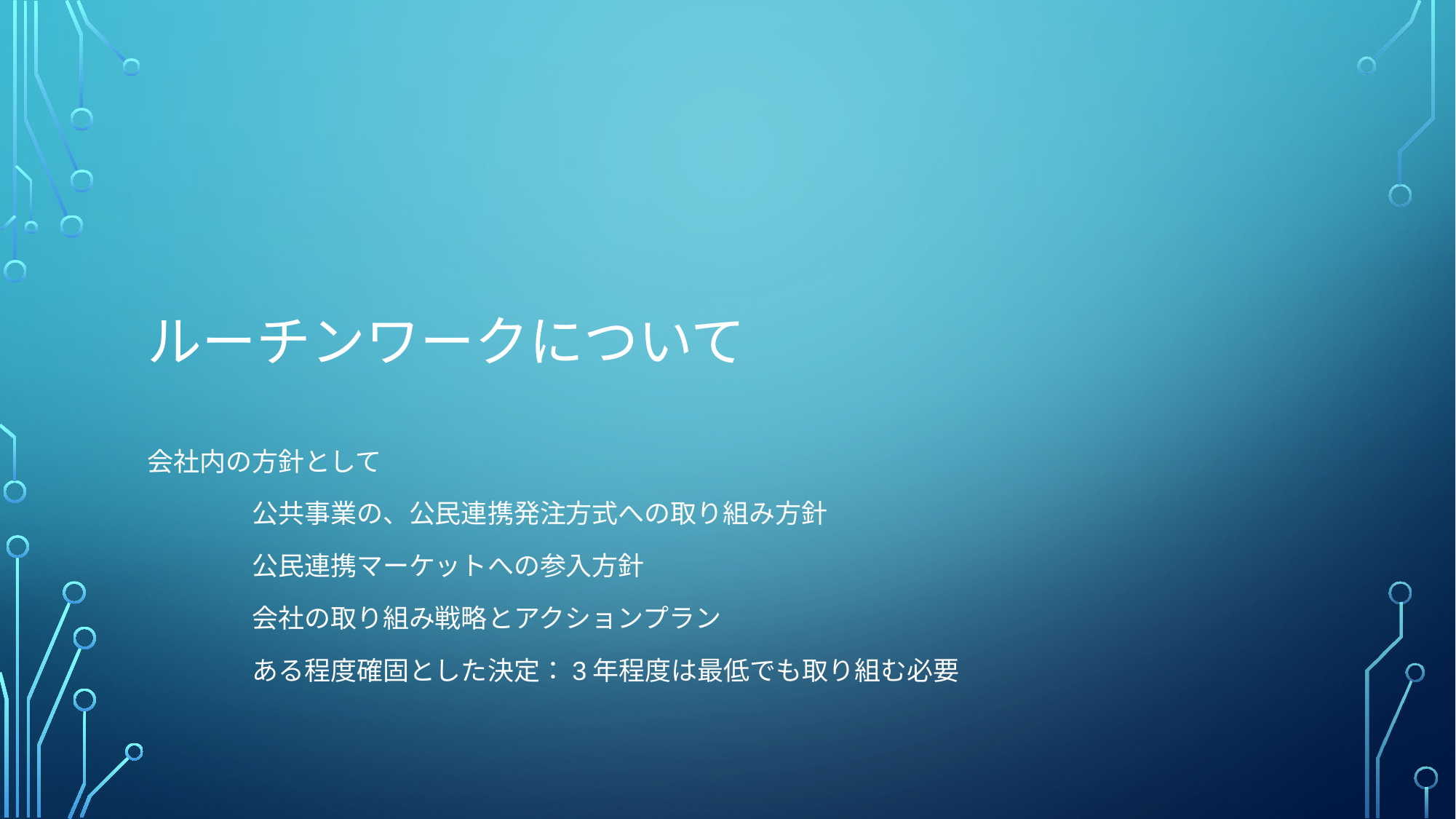

# ルーチンワークについて
会社内の方針として
	公共事業の、公民連携発注方式への取り組み方針
	公民連携マーケットへの参入方針
	会社の取り組み戦略とアクションプラン
			ある程度確固とした決定：3年程度は最低でも取り組む必要